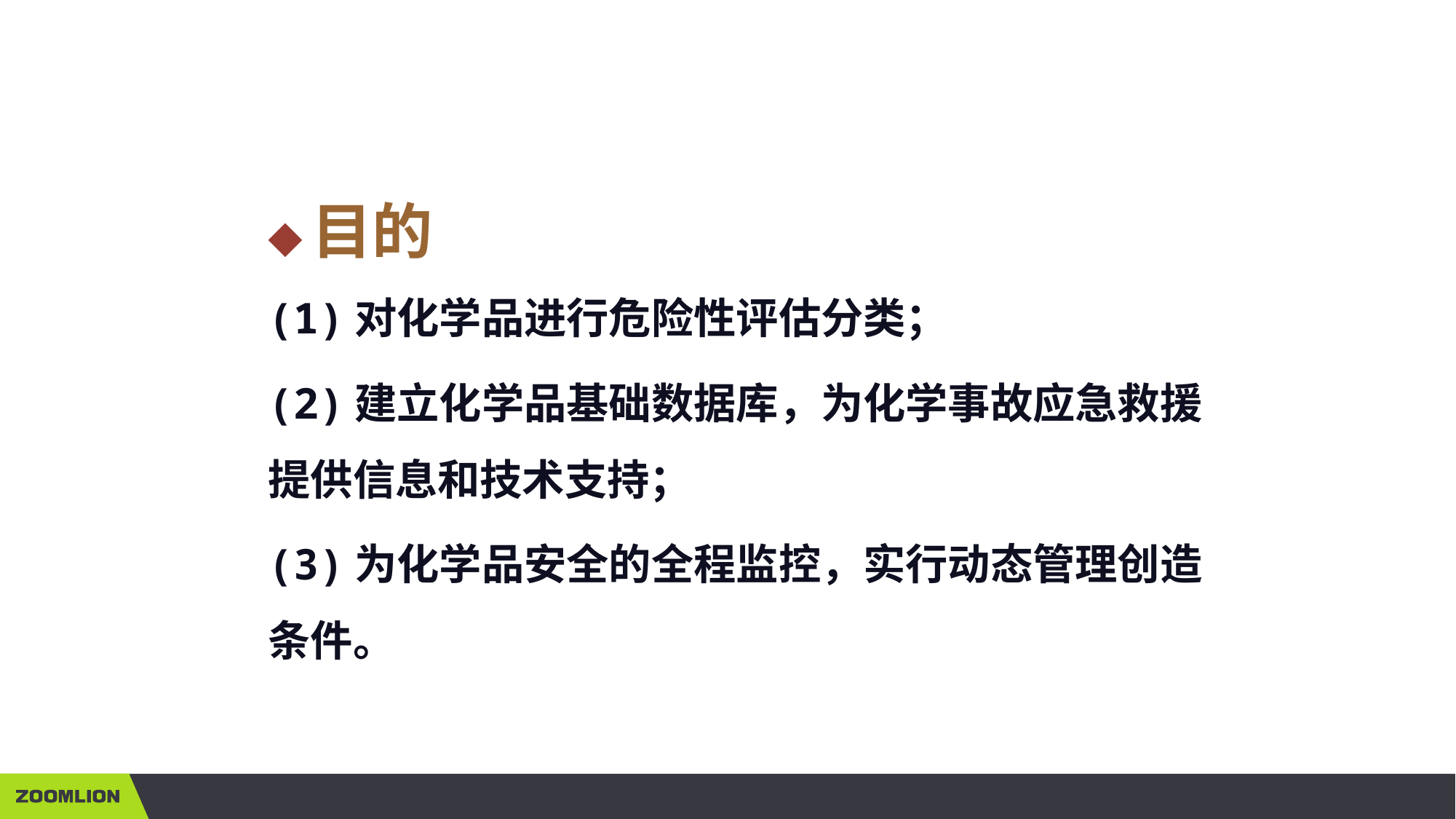

◆目的
(1)对化学品进行危险性评估分类；
(2)建立化学品基础数据库，为化学事故应急救援提供信息和技术支持；
(3)为化学品安全的全程监控，实行动态管理创造条件。